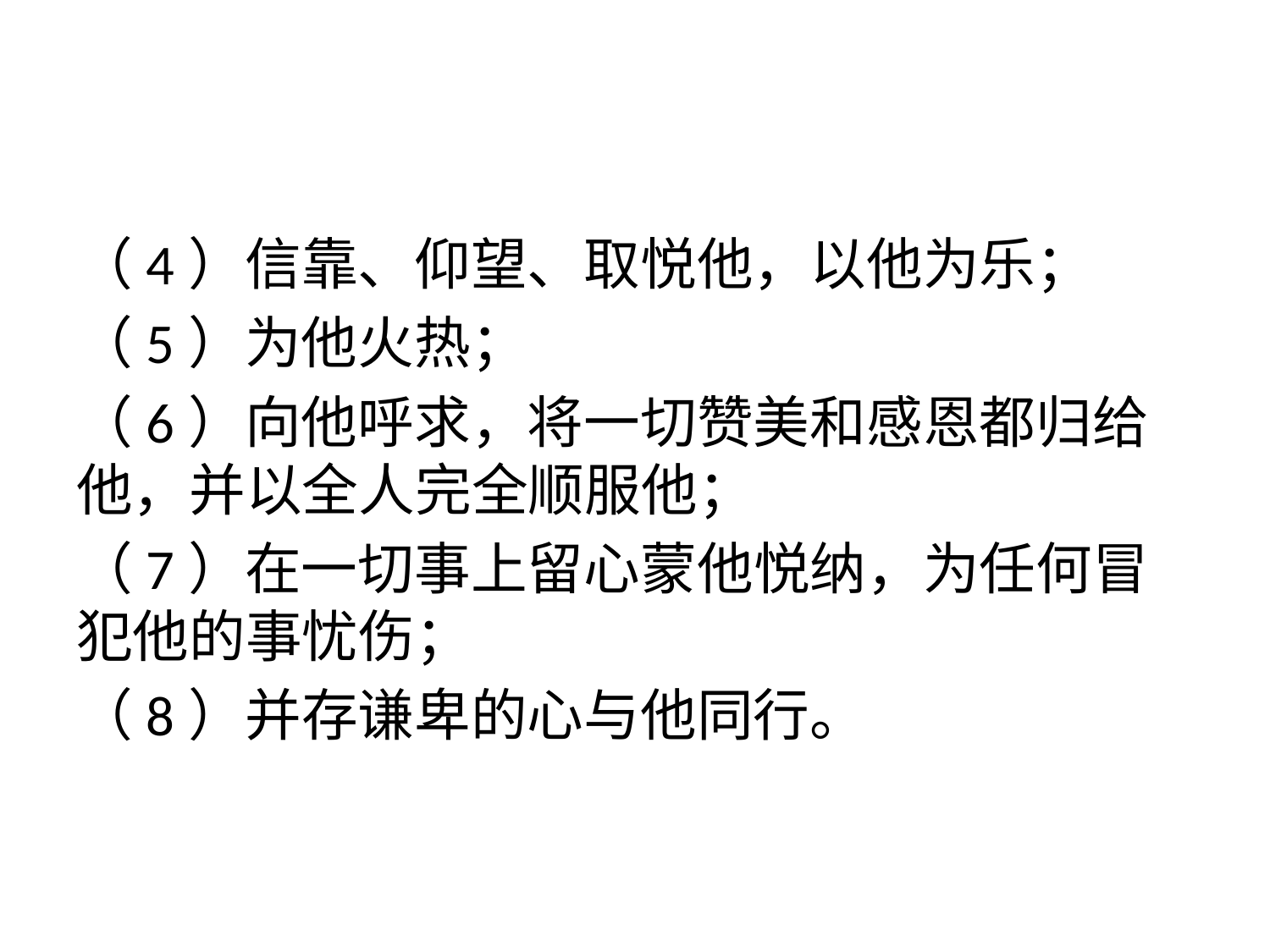

#
（4）信靠、仰望、取悦他，以他为乐；
（5）为他火热；
（6）向他呼求，将一切赞美和感恩都归给他，并以全人完全顺服他；
（7）在一切事上留心蒙他悦纳，为任何冒犯他的事忧伤；
（8）并存谦卑的心与他同行。